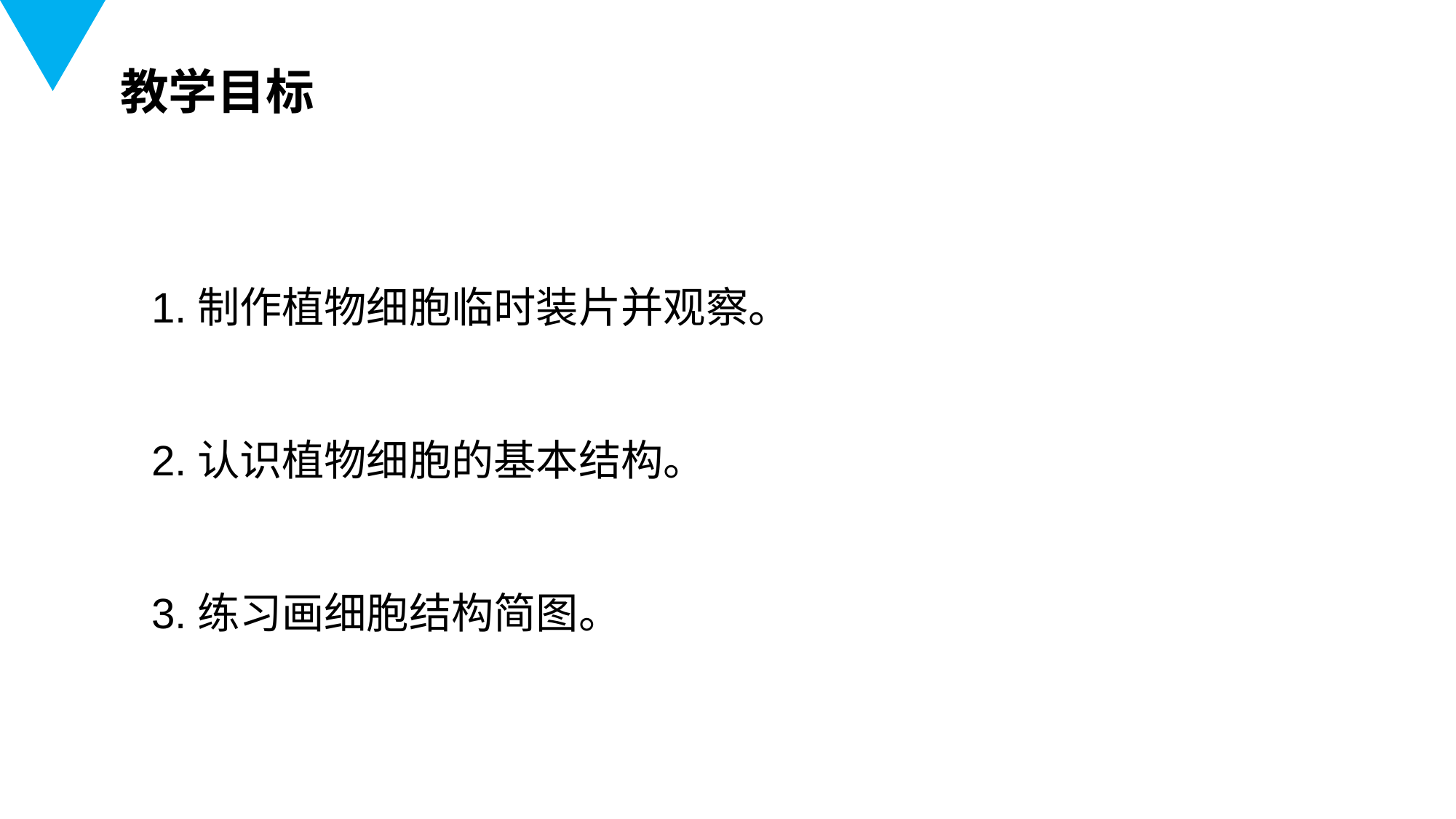

教学目标
1.制作植物细胞临时装片并观察。
2.认识植物细胞的基本结构。
3.练习画细胞结构简图。